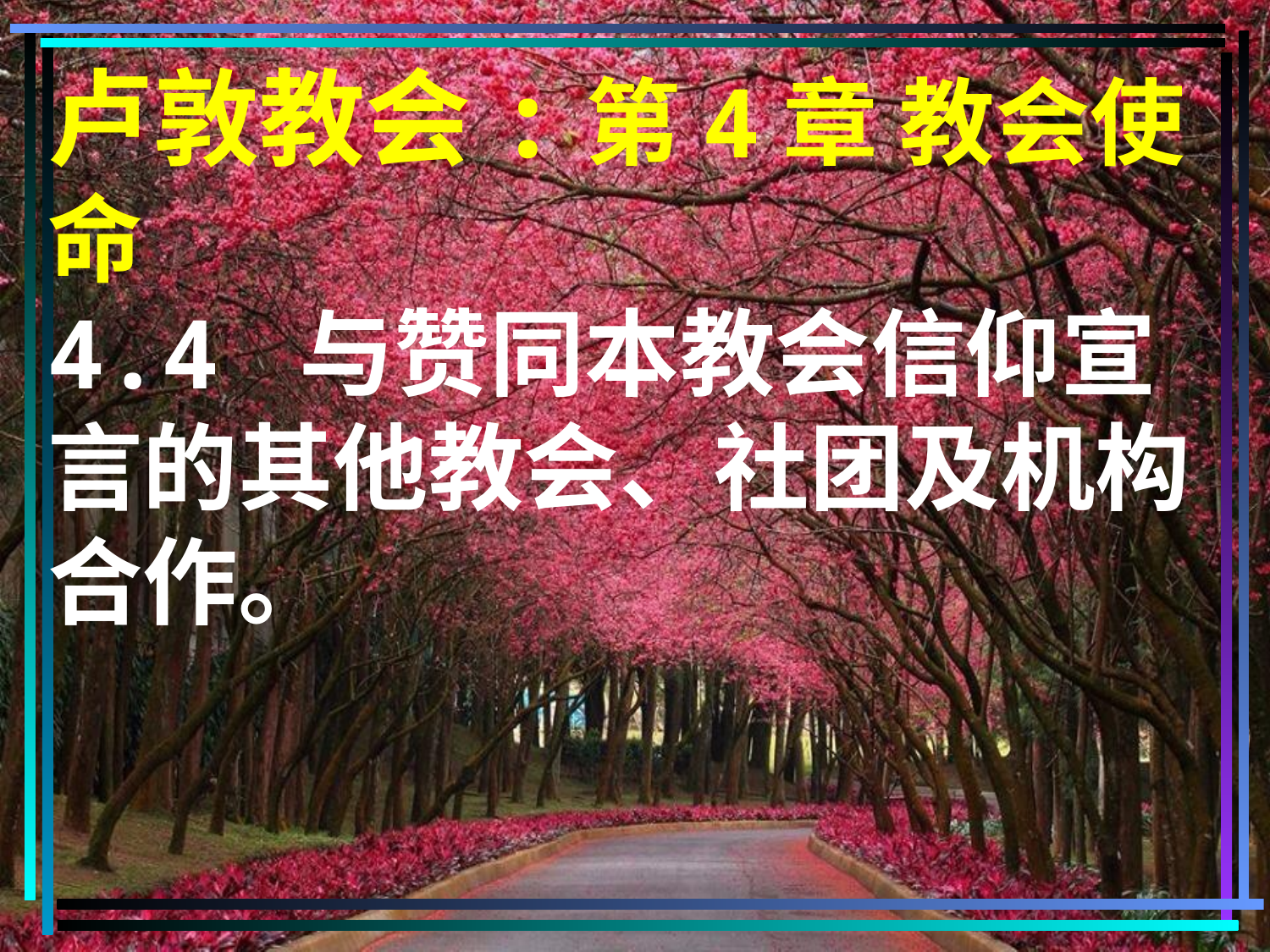

卢敦教会:第4章 教会使命
4.4 与赞同本教会信仰宣言的其他教会、社团及机构合作。
#